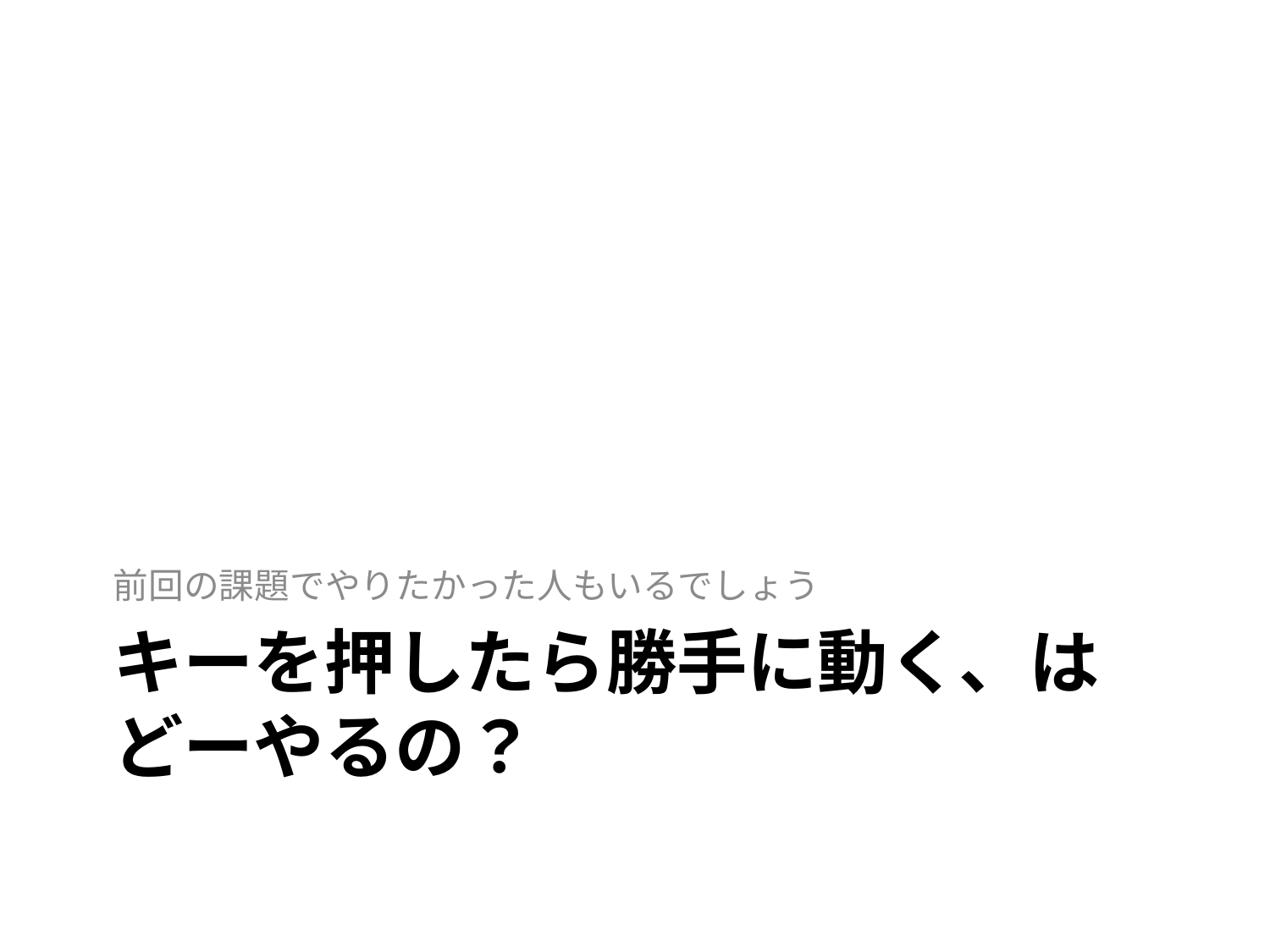

前回の課題でやりたかった人もいるでしょう
# キーを押したら勝手に動く、は どーやるの？